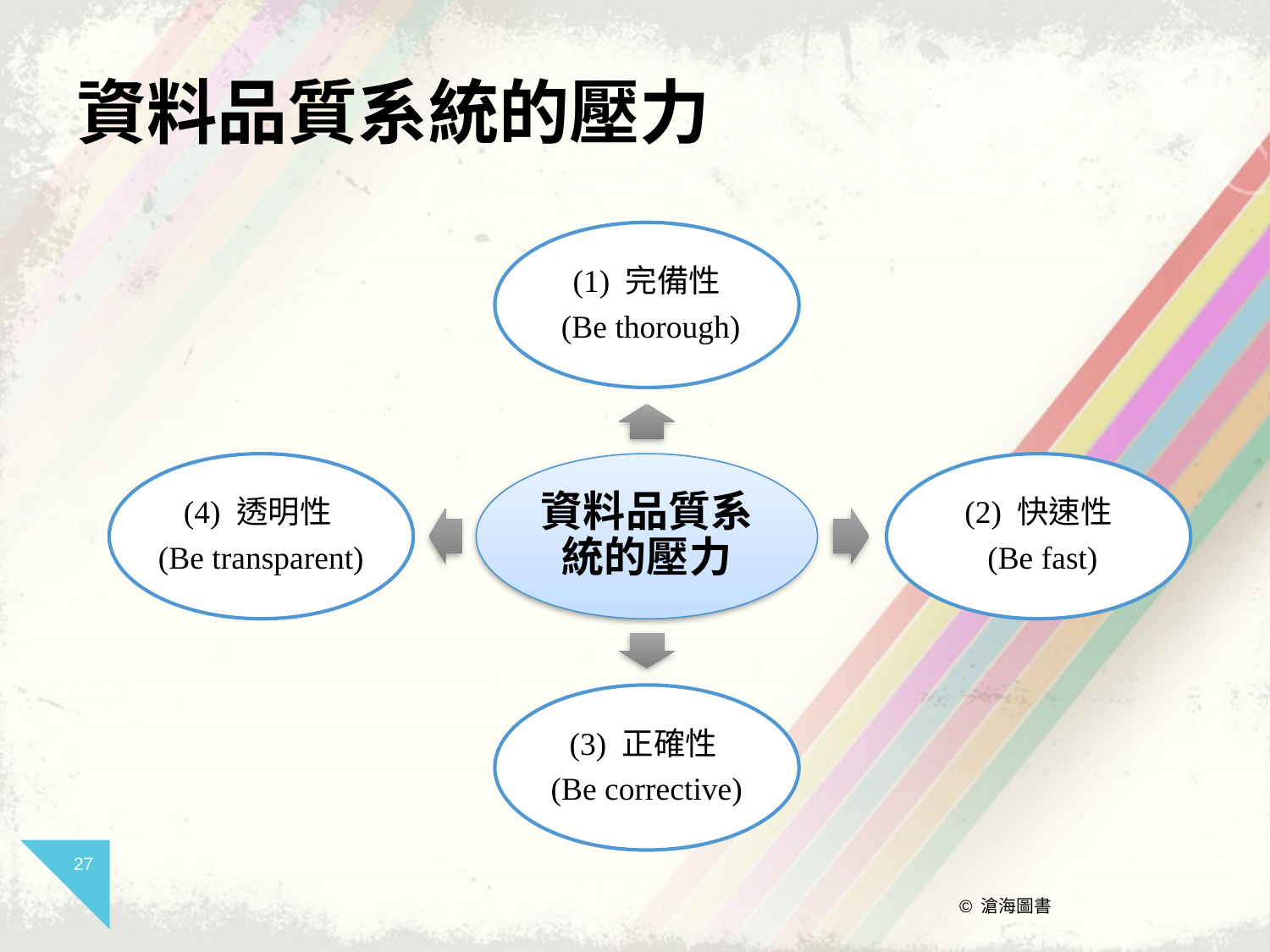

# 資料品質系統的壓力
資料品質系統的壓力

(1) 完備性
 (Be thorough)

(2) 快速性
 (Be fast)

(3) 正確性
(Be corrective)

(4) 透明性
(Be transparent)
27
© 滄海圖書